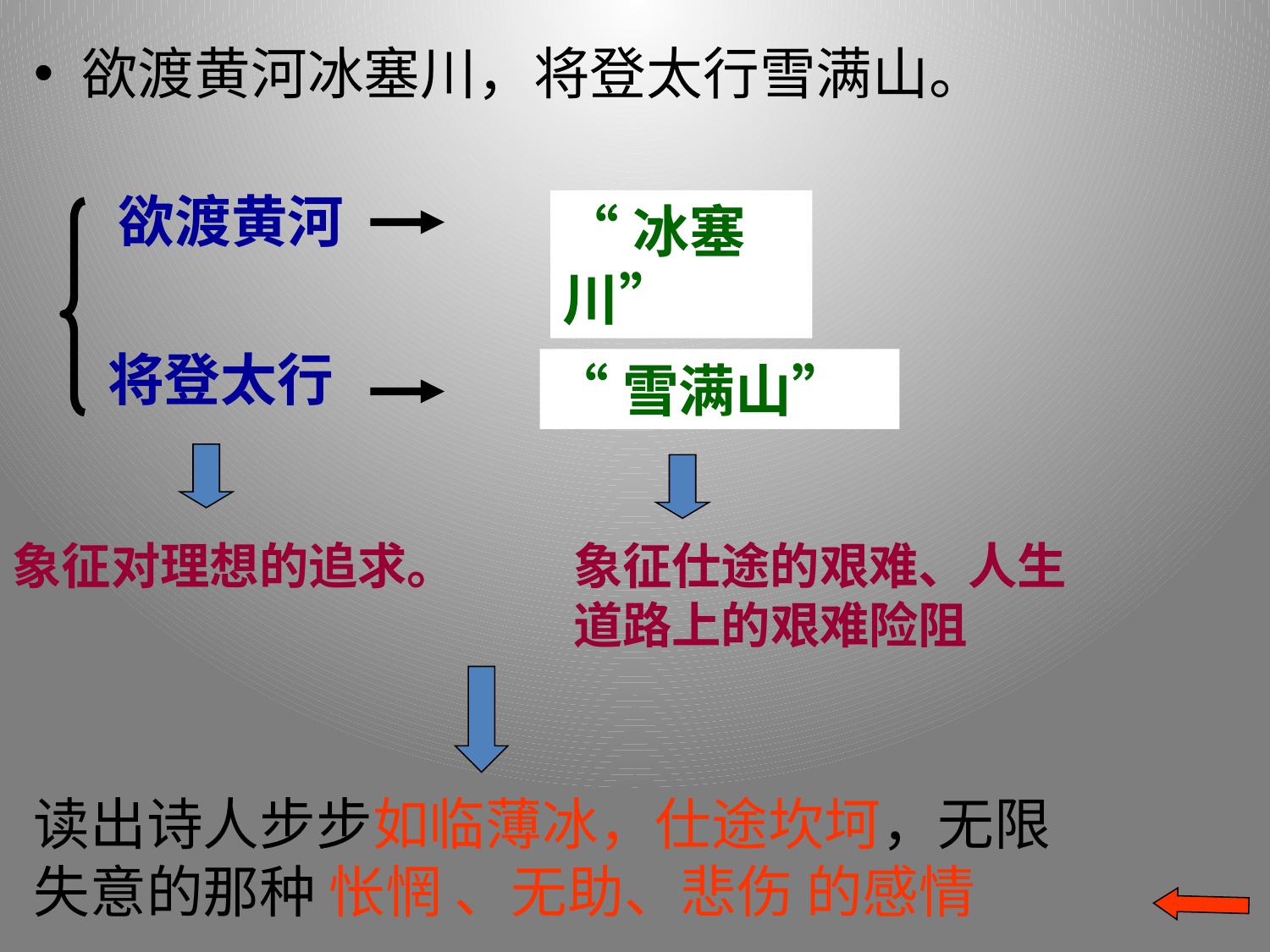

欲渡黄河冰塞川，将登太行雪满山。
#
欲渡黄河
“冰塞川”

将登太行
“雪满山”

象征对理想的追求。
象征仕途的艰难、人生道路上的艰难险阻

读出诗人步步如临薄冰，仕途坎坷，无限失意的那种 怅惘 、无助、悲伤 的感情